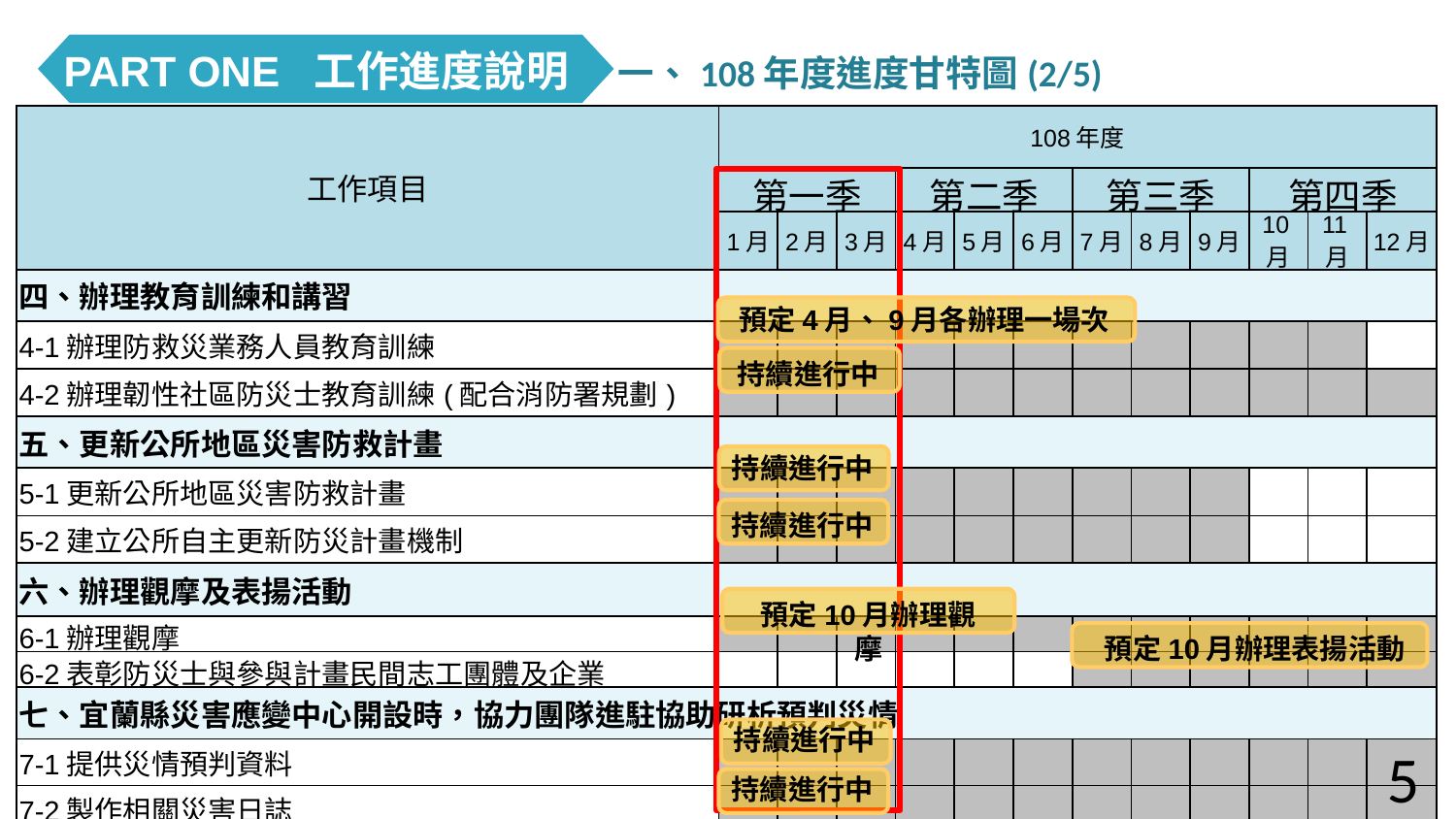

一、108年度進度甘特圖(2/5)

PART ONE  工作進度說明
| 工作項目 | 108年度 |  |  |  |  |  |  |  |  |  |  |  |
| --- | --- | --- | --- | --- | --- | --- | --- | --- | --- | --- | --- | --- |
|  | 第一季 |  |  | 第二季 |  |  | 第三季 |  |  | 第四季 |  |  |
|  | 1月 | 2月 | 3月 | 4月 | 5月 | 6月 | 7月 | 8月 | 9月 | 10月 | 11月 | 12月 |
| 四、辦理教育訓練和講習 |  |  |  |  |  |  |  |  |  |  |  |  |
| 4-1辦理防救災業務人員教育訓練 |  |  |  |  |  |  |  |  |  |  |  |  |
| 4-2辦理韌性社區防災士教育訓練(配合消防署規劃) |  |  |  |  |  |  |  |  |  |  |  |  |
| 五、更新公所地區災害防救計畫 |  |  |  |  |  |  |  |  |  |  |  |  |
| 5-1更新公所地區災害防救計畫 |  |  |  |  |  |  |  |  |  |  |  |  |
| 5-2建立公所自主更新防災計畫機制 |  |  |  |  |  |  |  |  |  |  |  |  |
| 六、辦理觀摩及表揚活動 |  |  |  |  |  |  |  |  |  |  |  |  |
| 6-1辦理觀摩 |  |  |  |  |  |  |  |  |  |  |  |  |
| 6-2表彰防災士與參與計畫民間志工團體及企業 |  |  |  |  |  |  |  |  |  |  |  |  |
| 七、宜蘭縣災害應變中心開設時，協力團隊進駐協助研析預判災情 |  |  |  |  |  |  |  |  |  |  |  |  |
| 7-1提供災情預判資料 |  |  |  |  |  |  |  |  |  |  |  |  |
| 7-2製作相關災害日誌 |  |  |  |  |  |  |  |  |  |  |  |  |

預定4月、9月各辦理一場次

持續進行中
持續進行中

持續進行中

預定10月辦理觀摩

預定10月辦理表揚活動
持續進行中

5
持續進行中